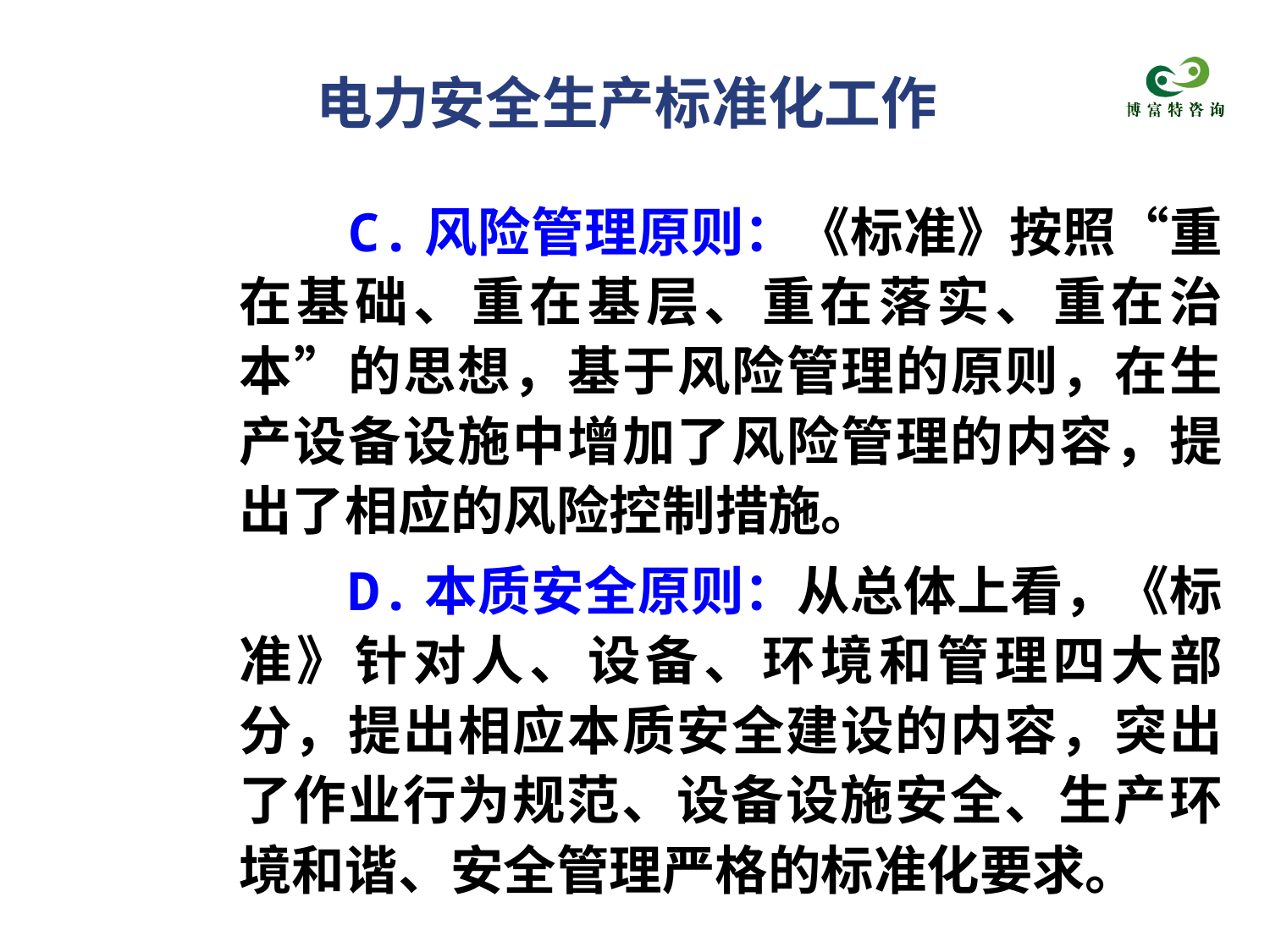

电力安全生产标准化工作
C.风险管理原则：《标准》按照“重在基础、重在基层、重在落实、重在治本”的思想，基于风险管理的原则，在生产设备设施中增加了风险管理的内容，提出了相应的风险控制措施。
D.本质安全原则：从总体上看，《标准》针对人、设备、环境和管理四大部分，提出相应本质安全建设的内容，突出了作业行为规范、设备设施安全、生产环境和谐、安全管理严格的标准化要求。